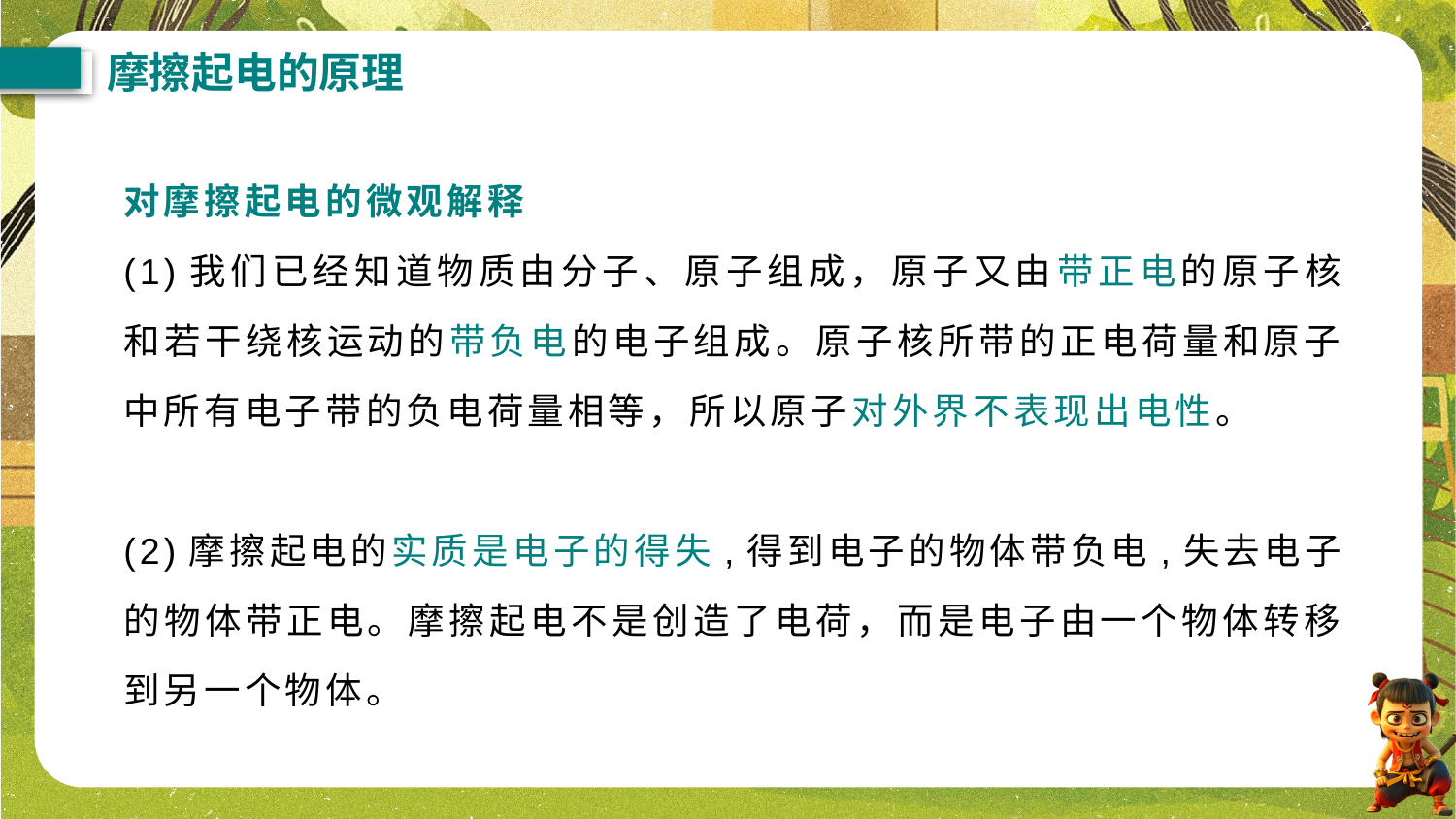

摩擦起电的原理

对摩擦起电的微观解释
(1)我们已经知道物质由分子、原子组成，原子又由带正电的原子核和若干绕核运动的带负电的电子组成。原子核所带的正电荷量和原子中所有电子带的负电荷量相等，所以原子对外界不表现出电性。

(2)摩擦起电的实质是电子的得失,得到电子的物体带负电,失去电子的物体带正电。摩擦起电不是创造了电荷，而是电子由一个物体转移到另一个物体。